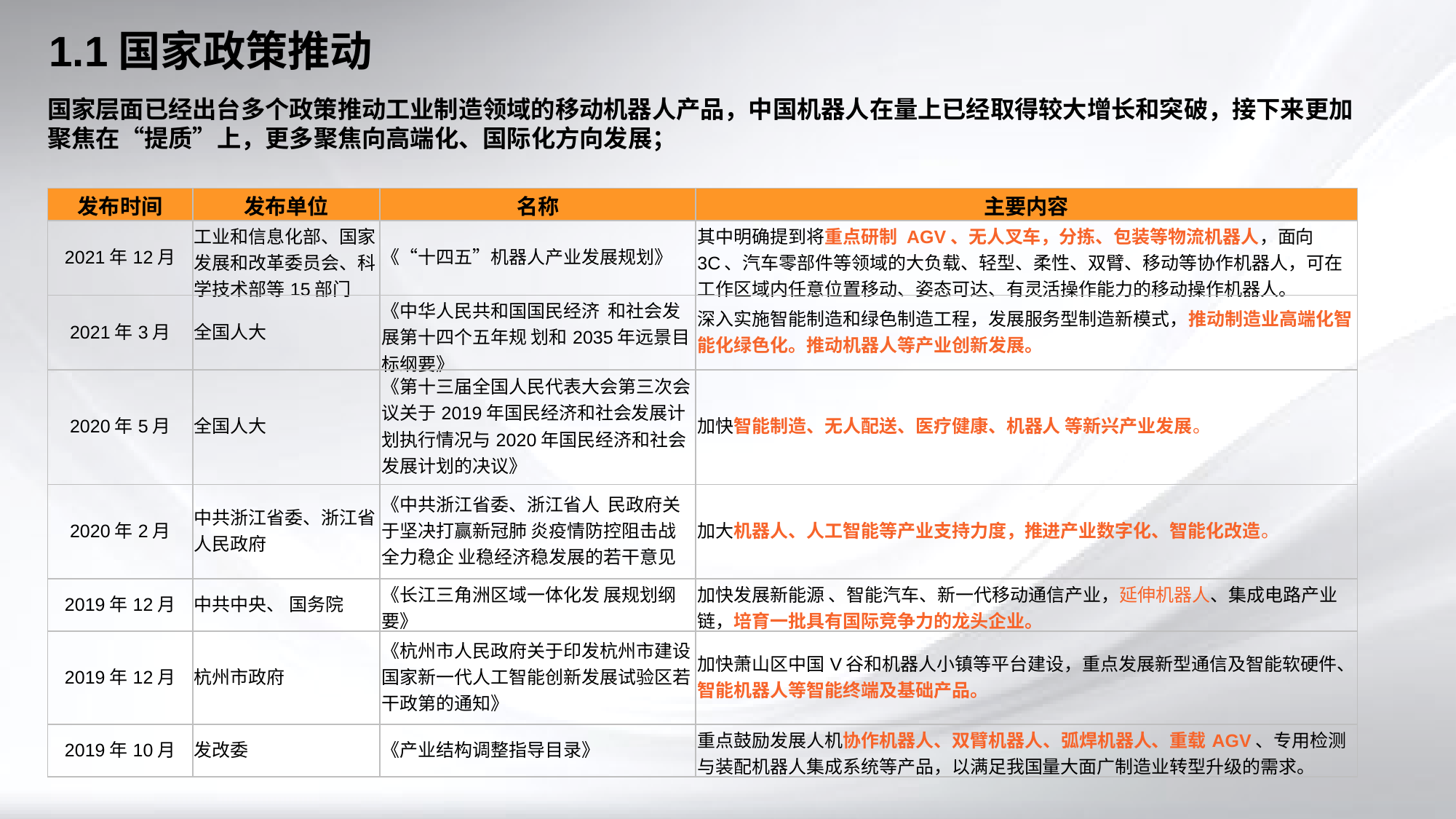

1.1国家政策推动
国家层面已经出台多个政策推动工业制造领域的移动机器人产品，中国机器人在量上已经取得较大增长和突破，接下来更加聚焦在“提质”上，更多聚焦向高端化、国际化方向发展；
| 发布时间 | 发布单位 | 名称 | 主要内容 |
| --- | --- | --- | --- |
| 2021年12月 | 工业和信息化部、国家发展和改革委员会、科学技术部等15部门 | 《“十四五”机器人产业发展规划》 | 其中明确提到将重点研制 AGV、无人叉车，分拣、包装等物流机器人，面向 3C、汽车零部件等领域的大负载、轻型、柔性、双臂、移动等协作机器人，可在工作区域内任意位置移动、姿态可达、有灵活操作能力的移动操作机器人。 |
| 2021年3月 | 全国人大 | 《中华人民共和国国民经济 和社会发展第十四个五年规 划和2035年远景目标纲要》 | 深入实施智能制造和绿色制造工程，发展服务型制造新模式，推动制造业高端化智能化绿色化。推动机器人等产业创新发展。 |
| 2020年5月 | 全国人大 | 《第十三届全国人民代表大会第三次会议关于2019年国民经济和社会发展计划执行情况与2020年国民经济和社会发展计划的决议》 | 加快智能制造、无人配送、医疗健康、机器人 等新兴产业发展。 |
| 2020年2月 | 中共浙江省委、浙江省人民政府 | 《中共浙江省委、浙江省人 民政府关于坚决打赢新冠肺 炎疫情防控阻击战全力稳企 业稳经济稳发展的若干意见 | 加大机器人、人工智能等产业支持力度，推进产业数字化、智能化改造。 |
| 2019年12月 | 中共中央、 国务院 | 《长江三角洲区域一体化发 展规划纲要》 | 加快发展新能源 、智能汽车、新一代移动通信产业，延伸机器人、集成电路产业链，培育一批具有国际竞争力的龙头企业。 |
| 2019年12月 | 杭州市政府 | 《杭州市人民政府关于印发杭州市建设国家新一代人工智能创新发展试验区若干政第的通知》 | 加快萧山区中国V谷和机器人小镇等平台建设，重点发展新型通信及智能软硬件、智能机器人等智能终端及基础产品。 |
| 2019年10月 | 发改委 | 《产业结构调整指导目录》 | 重点鼓励发展人机协作机器人、双臂机器人、弧焊机器人、重载AGV、专用检测与装配机器人集成系统等产品，以满足我国量大面广制造业转型升级的需求。 |